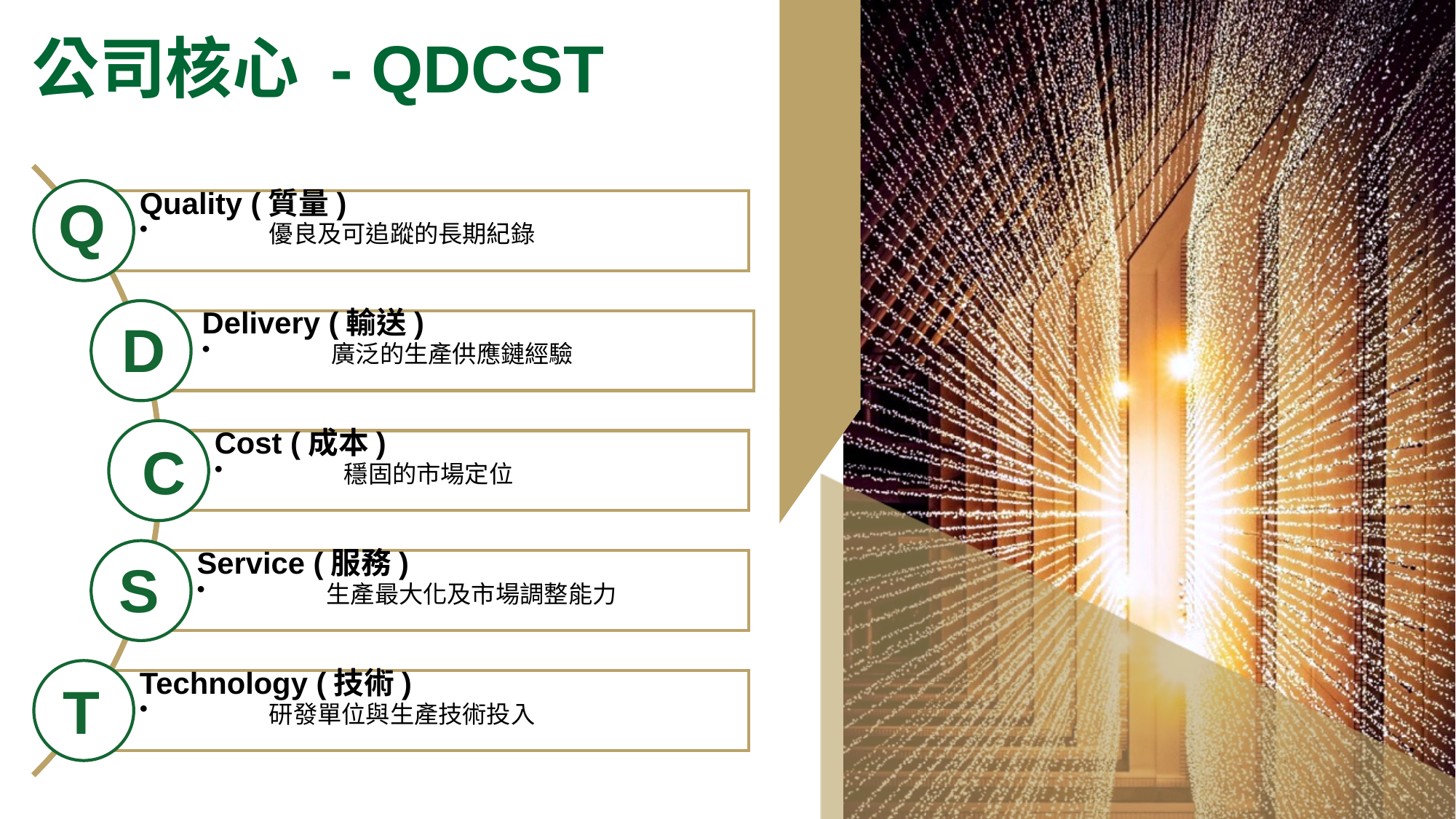

# 公司核心 - QDCST
Quality (質量)
	優良及可追蹤的長期紀錄
Delivery (輸送)
	廣泛的生產供應鏈經驗
Cost (成本)
	穩固的市場定位
Service (服務)
	生產最大化及市場調整能力
Technology (技術)
	研發單位與生產技術投入
Q
D
C
S
T